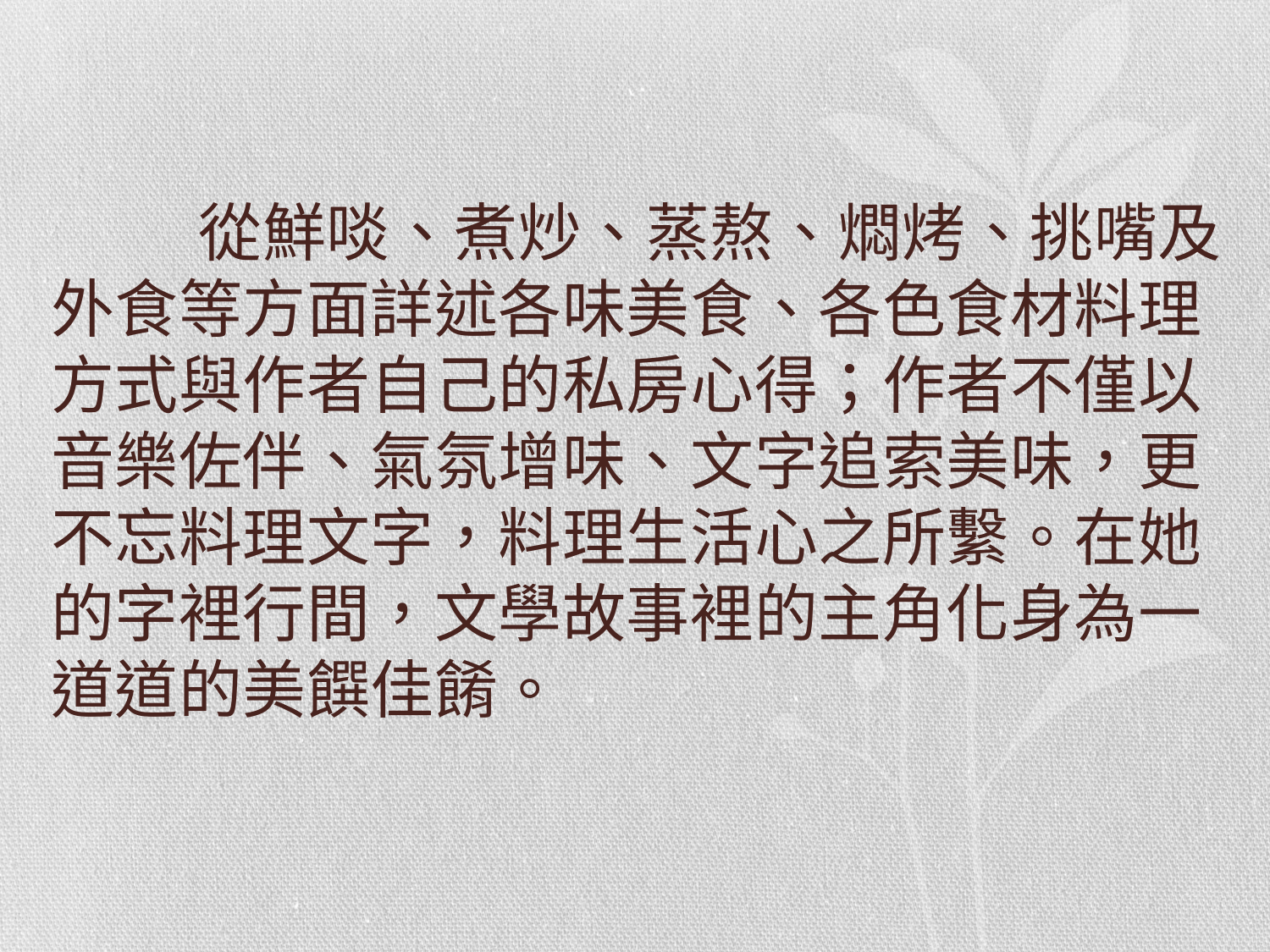

#
         從鮮啖、煮炒、蒸熬、燜烤、挑嘴及外食等方面詳述各味美食、各色食材料理方式與作者自己的私房心得；作者不僅以音樂佐伴、氣氛增味、文字追索美味，更不忘料理文字，料理生活心之所繫。在她的字裡行間，文學故事裡的主角化身為一道道的美饌佳餚。